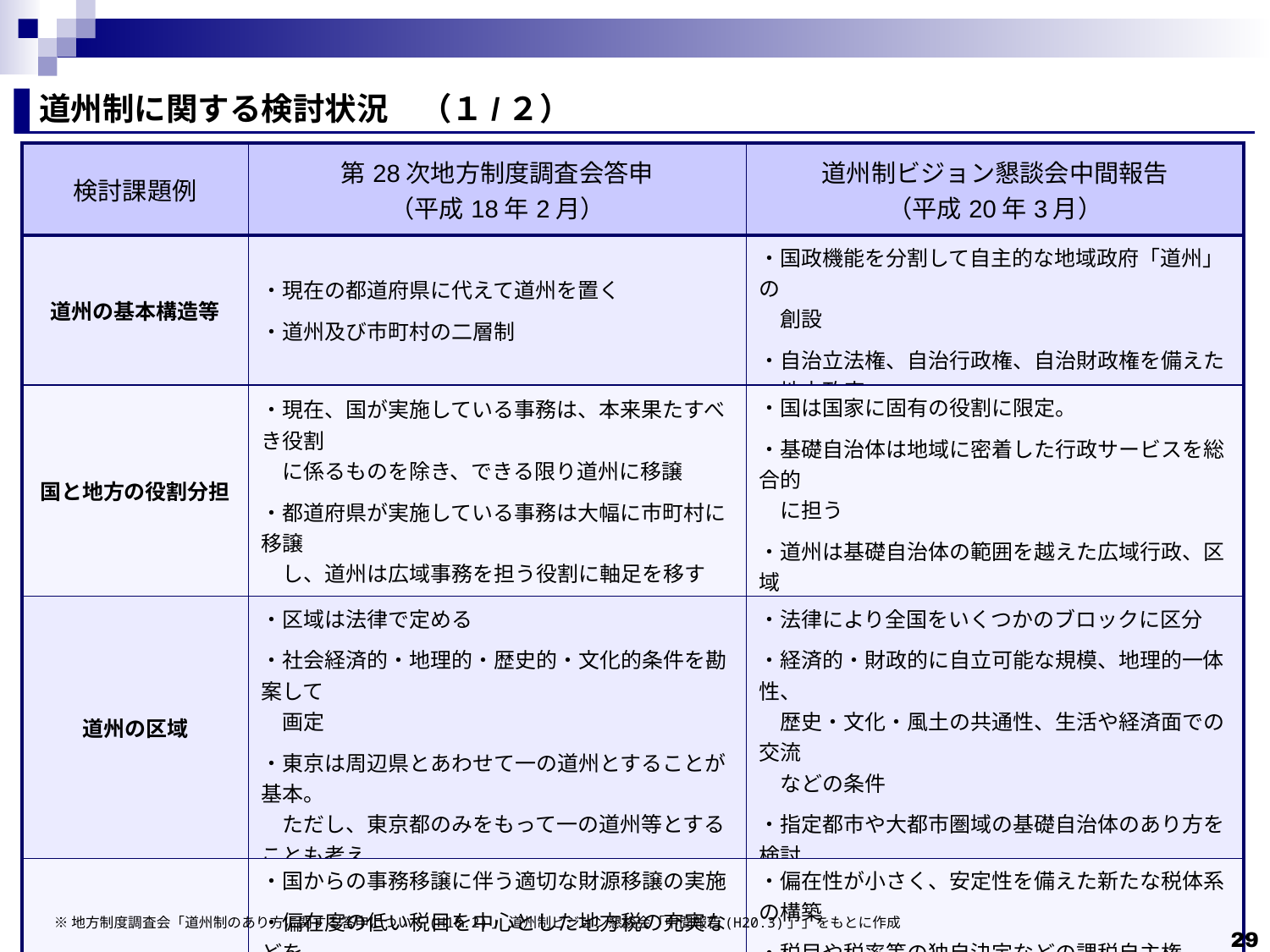

道州制に関する検討状況　（１/２）

| 検討課題例 | 第28次地方制度調査会答申 （平成18年2月） | 道州制ビジョン懇談会中間報告 （平成20年3月） |
| --- | --- | --- |
| 道州の基本構造等 | ・現在の都道府県に代えて道州を置く ・道州及び市町村の二層制 | ・国政機能を分割して自主的な地域政府「道州」の 　創設 ・自治立法権、自治行政権、自治財政権を備えた 　地方政府 |
| 国と地方の役割分担 | ・現在、国が実施している事務は、本来果たすべき役割 　に係るものを除き、できる限り道州に移譲 ・都道府県が実施している事務は大幅に市町村に移譲 　し、道州は広域事務を担う役割に軸足を移す | ・国は国家に固有の役割に限定。 ・基礎自治体は地域に密着した行政サービスを総合的 　に担う ・道州は基礎自治体の範囲を越えた広域行政、区域 　内の基礎自治体の財政格差などの調整を担う |
| 道州の区域 | ・区域は法律で定める ・社会経済的・地理的・歴史的・文化的条件を勘案して 　画定 ・東京は周辺県とあわせて一の道州とすることが基本。 　ただし、東京都のみをもって一の道州等とすることも考え 　られる | ・法律により全国をいくつかのブロックに区分 ・経済的・財政的に自立可能な規模、地理的一体性、 　歴史・文化・風土の共通性、生活や経済面での交流 　などの条件 ・指定都市や大都市圏域の基礎自治体のあり方を検討 |
| 税財政制度 | ・国からの事務移譲に伴う適切な財源移譲の実施 ・偏在度の低い税目を中心とした地方税の充実などを 　図り、分権型社会に対応し得る地方税体系を実現 ・税源と財政需要に応じた適切な財政調整制度を検討 | ・偏在性が小さく、安定性を備えた新たな税体系の構築 ・税目や税率等の独自決定などの課税自主権 ・道州や基礎自治体について、その役割に応じて必要と 　なる財源確保を大前提とした上で財政調整が必要 |
29
※地方制度調査会「道州制のあり方に関する答申について(H18.2)」 道州制ビジョン懇談会「中間報告(H20.3)」」をもとに作成